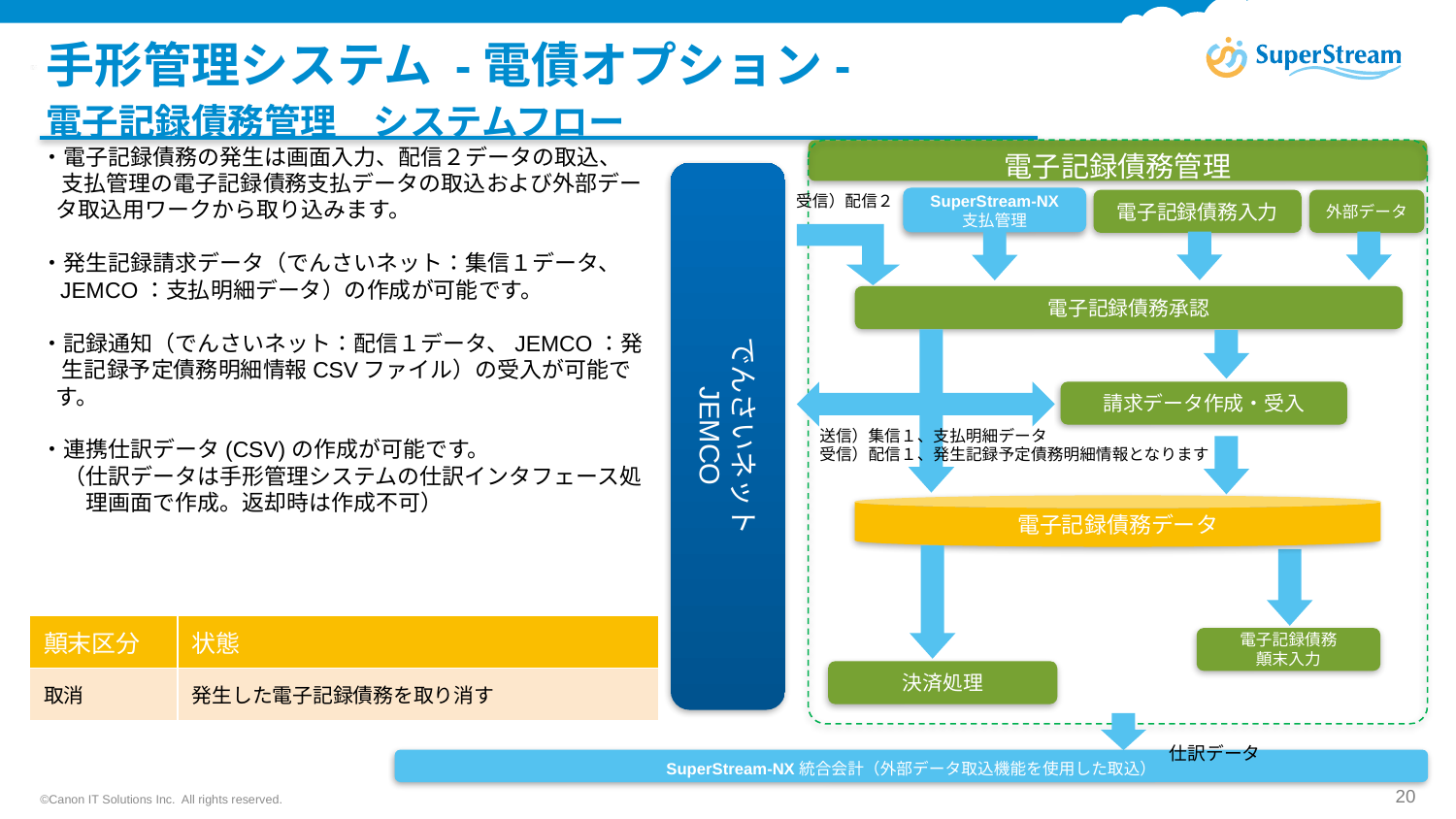

# 手形管理システム -電債オプション-
・電子記録債務の発生は画面入力、配信２データの取込、
   支払管理の電子記録債務支払データの取込および外部データ取込用ワークから取り込みます。

・発生記録請求データ（でんさいネット：集信１データ、
   JEMCO：支払明細データ）の作成が可能です。

・記録通知（でんさいネット：配信１データ、JEMCO：発
   生記録予定債務明細情報CSVファイル）の受入が可能です。

・連携仕訳データ(CSV)の作成が可能です。
　（仕訳データは手形管理システムの仕訳インタフェース処
　　理画面で作成。返却時は作成不可）
電子記録債務管理　システムフロー

電子記録債務管理

でんさいネット
JEMCO
SuperStream-NX
支払管理
電子記録債務入力
外部データ
受信）配信２

電子記録債務承認

請求データ作成・受入
送信）集信１、支払明細データ
受信）配信１、発生記録予定債務明細情報となります

電子記録債務データ

| 顛末区分 | 状態 |
| --- | --- |
| 取消 | 発生した電子記録債務を取り消す |
電子記録債務
顛末入力
決済処理
仕訳データ

SuperStream-NX統合会計（外部データ取込機能を使用した取込）
©Canon IT Solutions Inc.  All rights reserved.
20